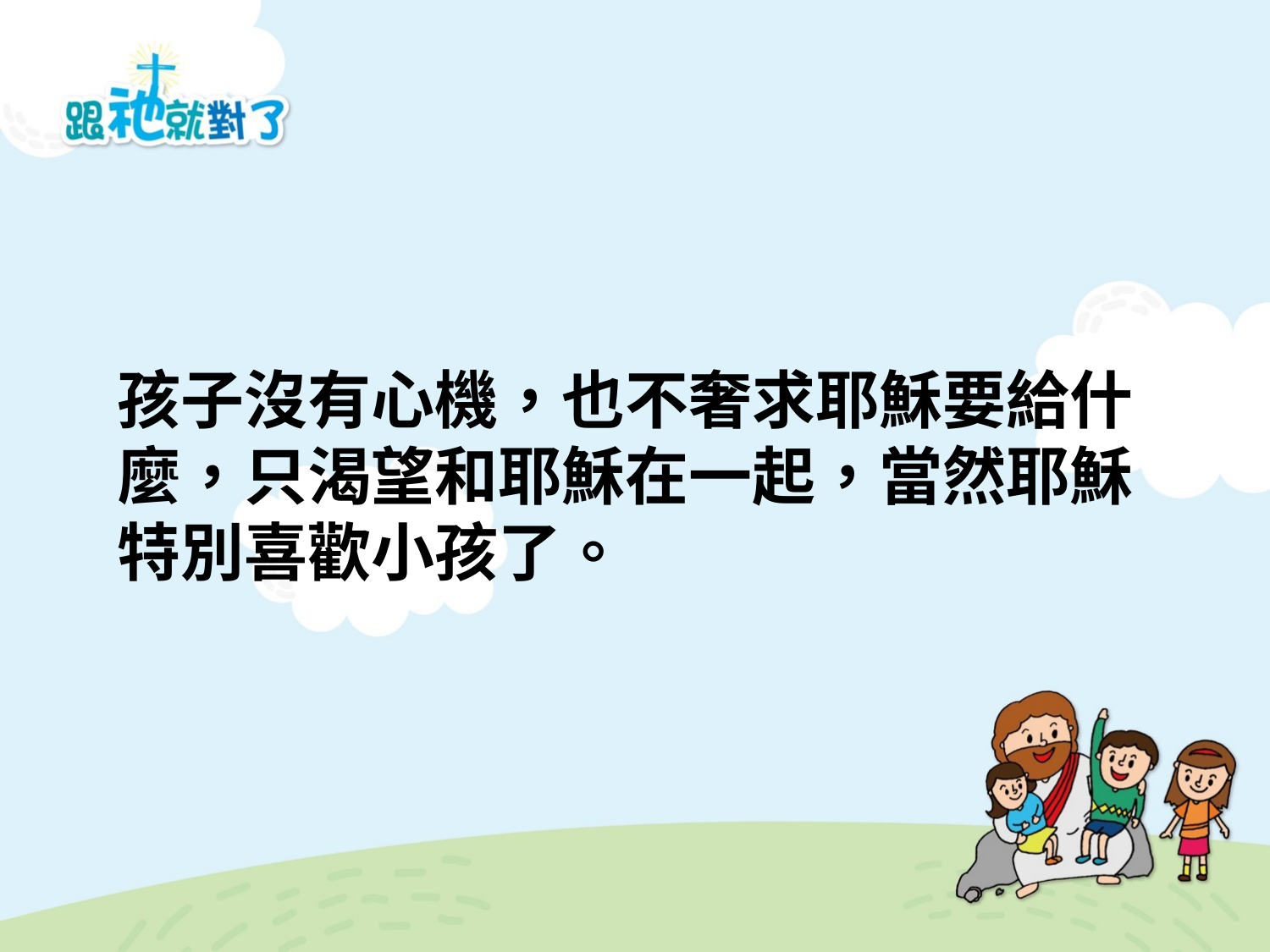

孩子沒有心機，也不奢求耶穌要給什麼，只渴望和耶穌在一起，當然耶穌特別喜歡小孩了。